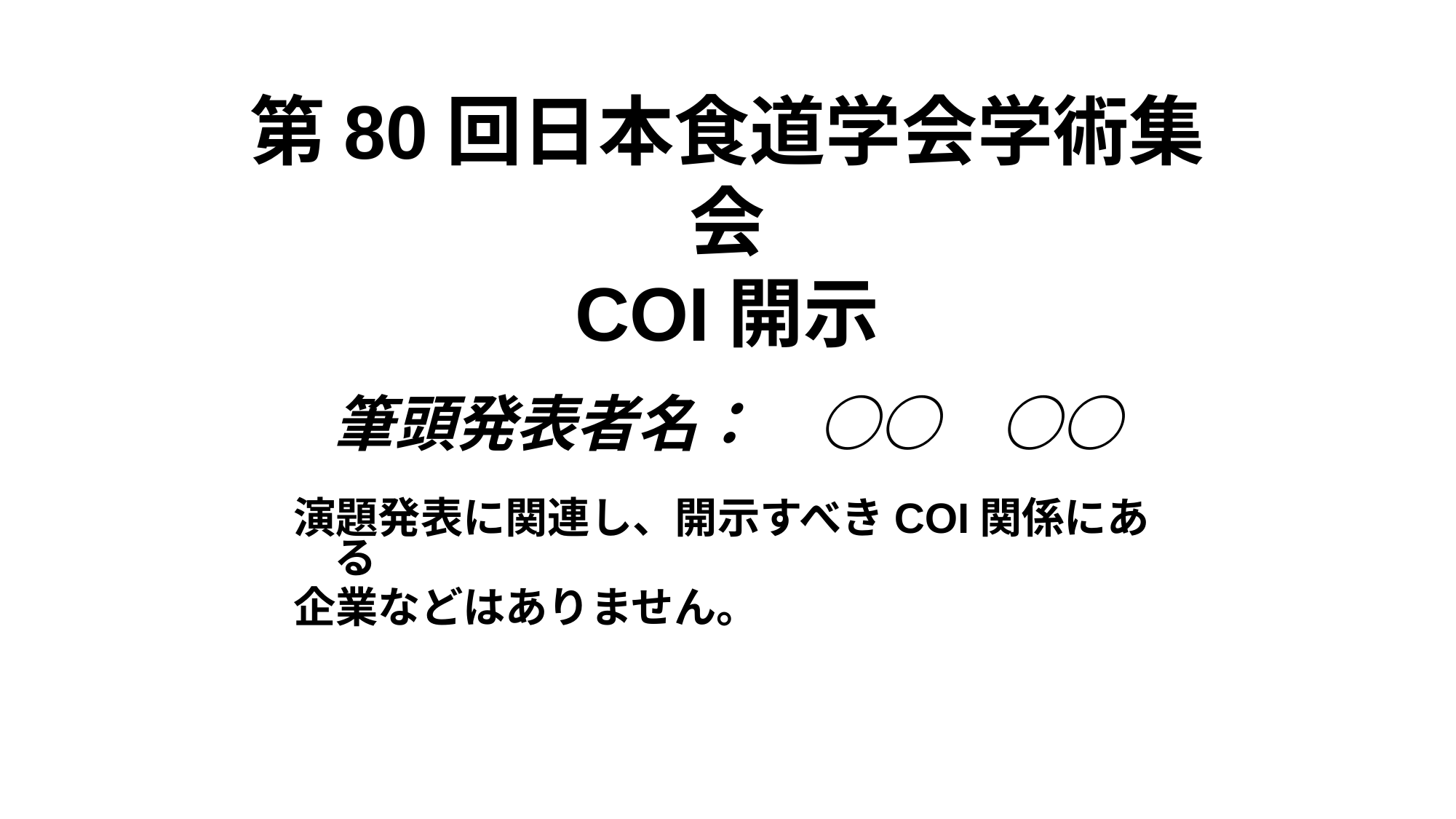

# 第80回日本食道学会学術集会 COI開示 　 筆頭発表者名：　○○　○○
演題発表に関連し、開示すべきCOI関係にある
企業などはありません。